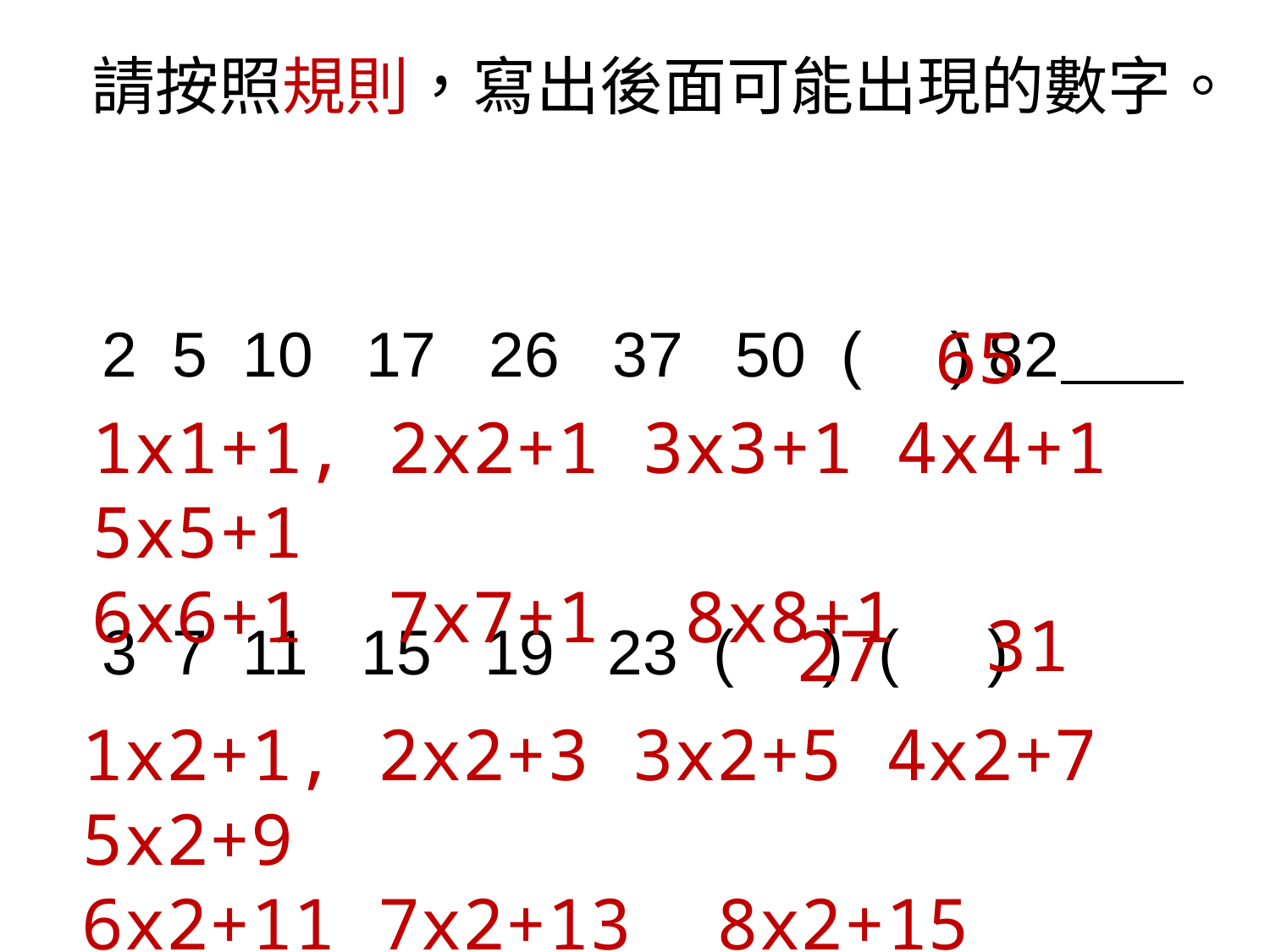

請按照規則，寫出後面可能出現的數字。
2  5  10   17   26   37   50  (     ) 82
65
1x1+1, 2x2+1 3x3+1 4x4+1 5x5+1
6x6+1  7x7+1  8x8+1
31
3  7  11   15   19   23  (     )  (     )
27
1x2+1, 2x2+3 3x2+5 4x2+7 5x2+9
6x2+11 7x2+13  8x2+15